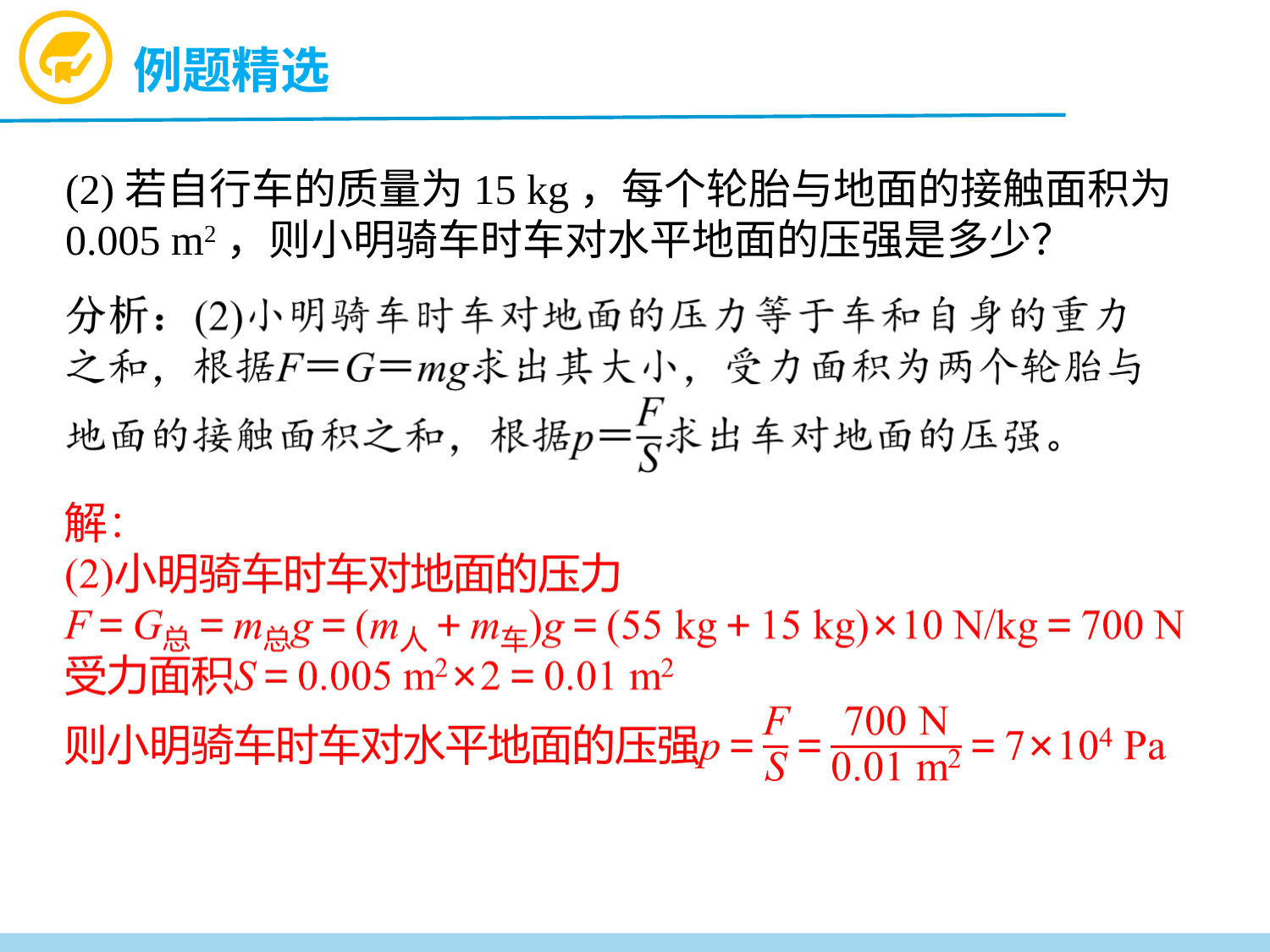

例题精选
(2)若自行车的质量为15 kg，每个轮胎与地面的接触面积为0.005 m2，则小明骑车时车对水平地面的压强是多少？